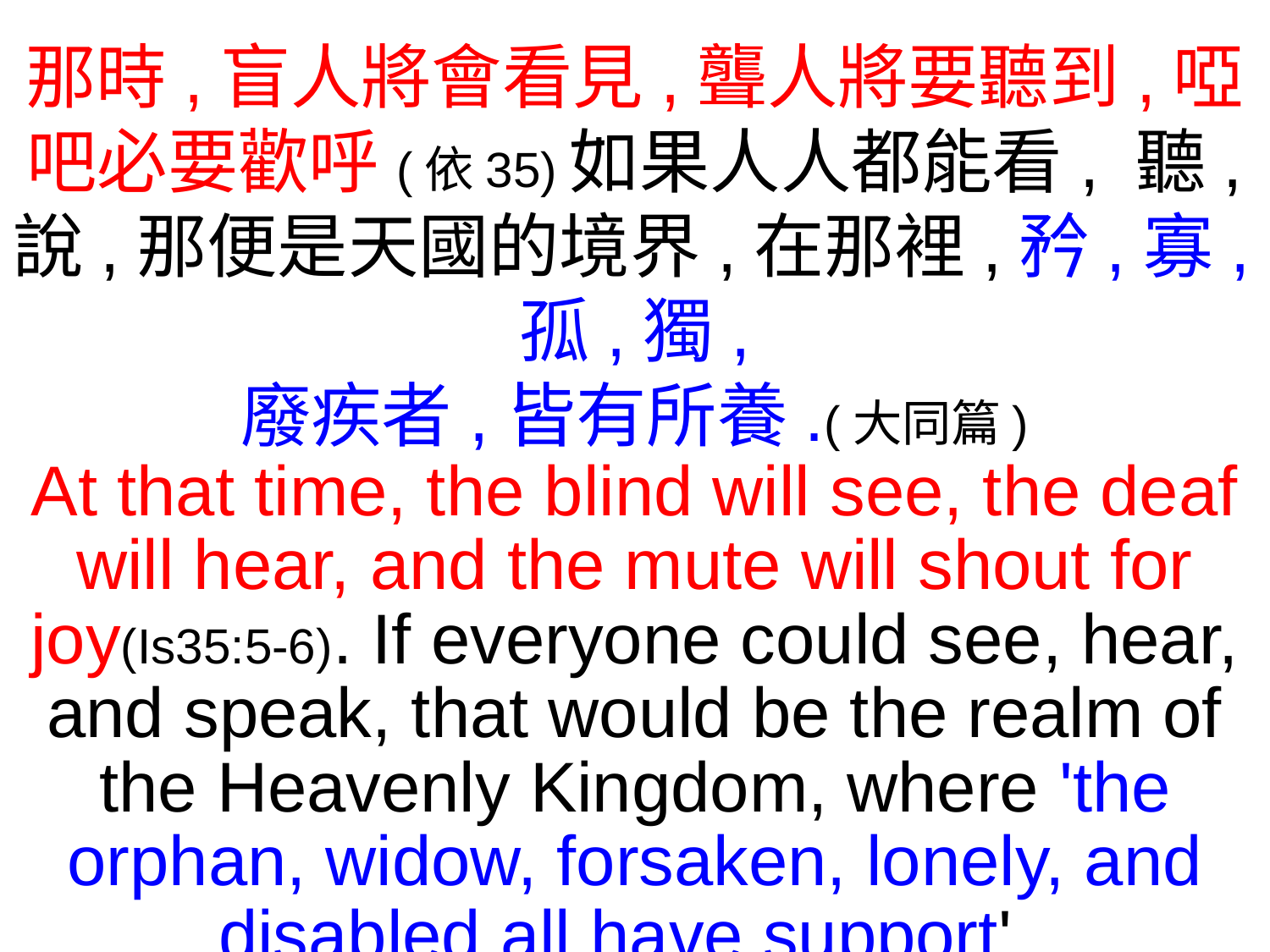

那時,盲人將會看見,聾人將要聽到,啞吧必要歡呼(依35)如果人人都能看, 聽, 說,那便是天國的境界,在那裡,矜,寡,孤,獨,
廢疾者,皆有所養.(大同篇)
At that time, the blind will see, the deaf will hear, and the mute will shout for joy(Is35:5-6). If everyone could see, hear, and speak, that would be the realm of the Heavenly Kingdom, where 'the orphan, widow, forsaken, lonely, and disabled all have support'.